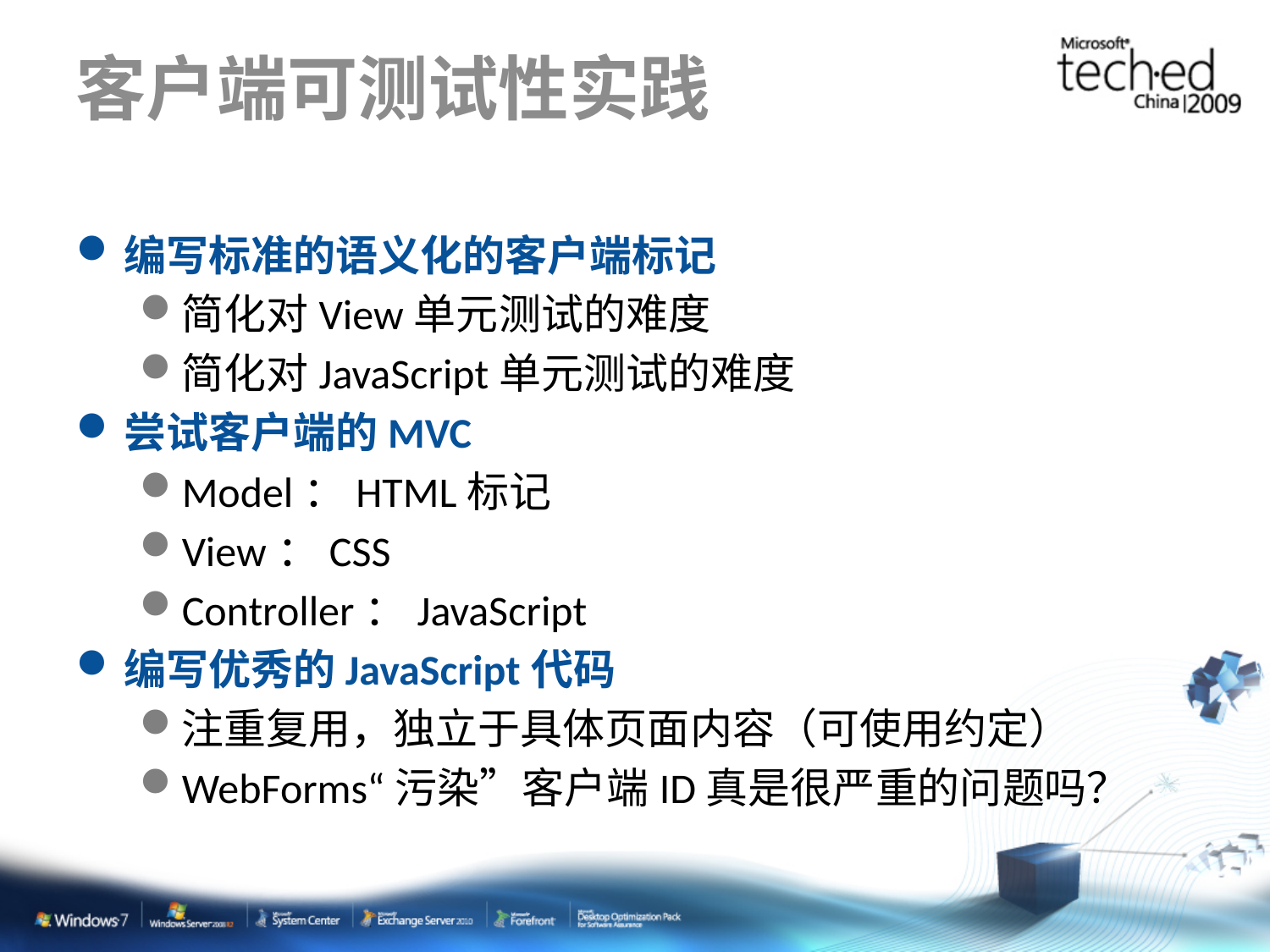

# 客户端可测试性实践
编写标准的语义化的客户端标记
简化对View单元测试的难度
简化对JavaScript单元测试的难度
尝试客户端的MVC
Model：HTML标记
View：CSS
Controller：JavaScript
编写优秀的JavaScript代码
注重复用，独立于具体页面内容（可使用约定）
WebForms“污染”客户端ID真是很严重的问题吗？